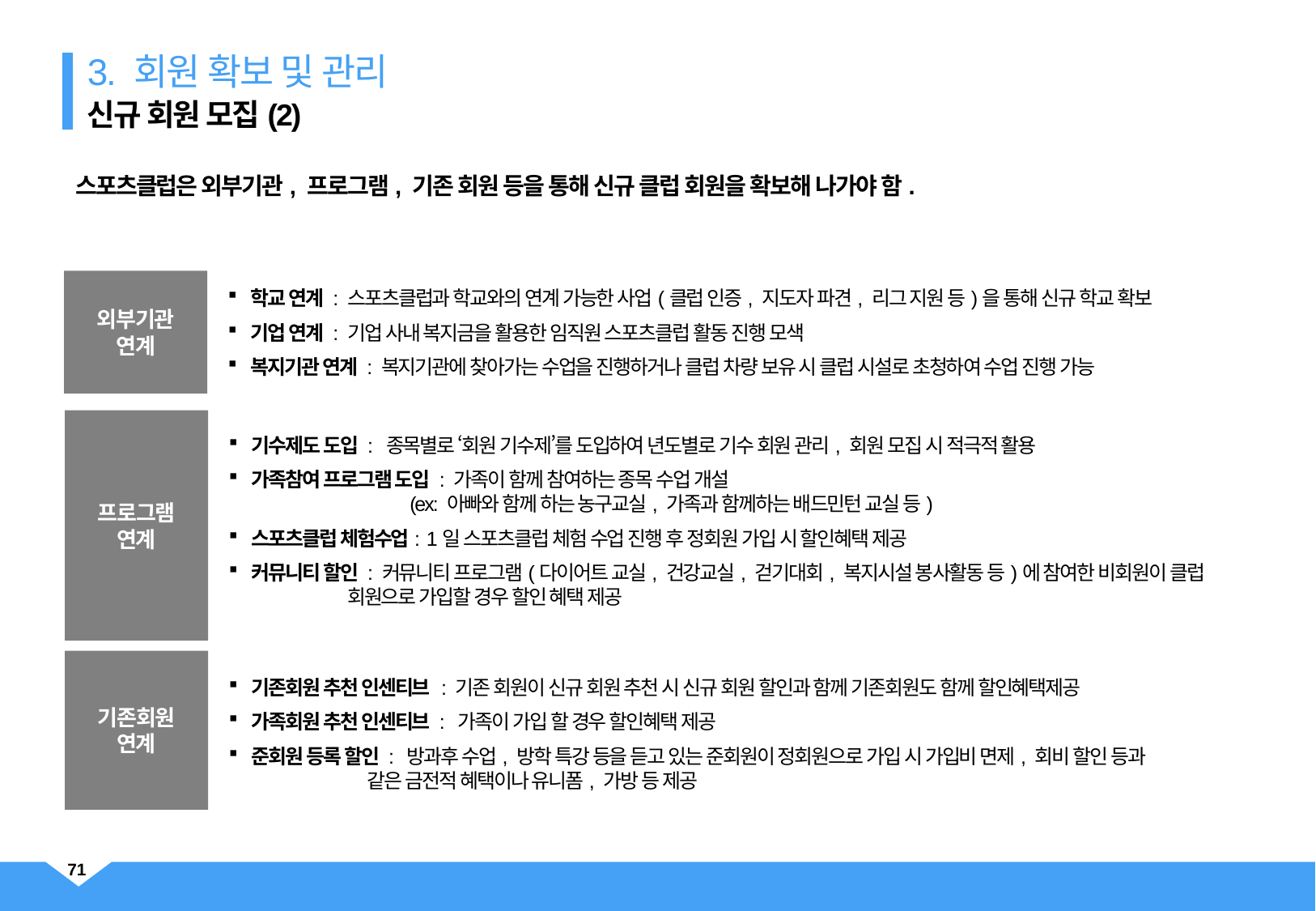

3. 회원 확보 및 관리
신규 회원 모집(2)
스포츠클럽은 외부기관, 프로그램, 기존 회원 등을 통해 신규 클럽 회원을 확보해 나가야 함.
외부기관
연계
학교 연계 : 스포츠클럽과 학교와의 연계 가능한 사업(클럽 인증, 지도자 파견, 리그 지원 등)을 통해 신규 학교 확보
기업 연계 : 기업 사내 복지금을 활용한 임직원 스포츠클럽 활동 진행 모색
복지기관 연계 : 복지기관에 찾아가는 수업을 진행하거나 클럽 차량 보유 시 클럽 시설로 초청하여 수업 진행 가능
프로그램
연계
기수제도 도입 :  종목별로 ‘회원 기수제’를 도입하여 년도별로 기수 회원 관리, 회원 모집 시 적극적 활용
가족참여 프로그램 도입 : 가족이 함께 참여하는 종목 수업 개설
                                      (ex: 아빠와 함께 하는 농구교실, 가족과 함께하는 배드민턴 교실 등)
스포츠클럽 체험수업:  1일 스포츠클럽 체험 수업 진행 후 정회원 가입 시 할인혜택 제공
커뮤니티 할인 : 커뮤니티 프로그램(다이어트 교실, 건강교실, 걷기대회, 복지시설 봉사활동 등)에 참여한 비회원이 클럽
                        회원으로 가입할 경우 할인 혜택 제공
기존회원
연계
기존회원 추천 인센티브 : 기존 회원이 신규 회원 추천 시 신규 회원 할인과 함께 기존회원도 함께 할인혜택제공
가족회원 추천 인센티브 :  가족이 가입 할 경우 할인혜택 제공
준회원 등록 할인 :  방과후 수업, 방학 특강 등을 듣고 있는 준회원이 정회원으로 가입 시 가입비 면제, 회비 할인 등과
                             같은 금전적 혜택이나 유니폼, 가방 등 제공